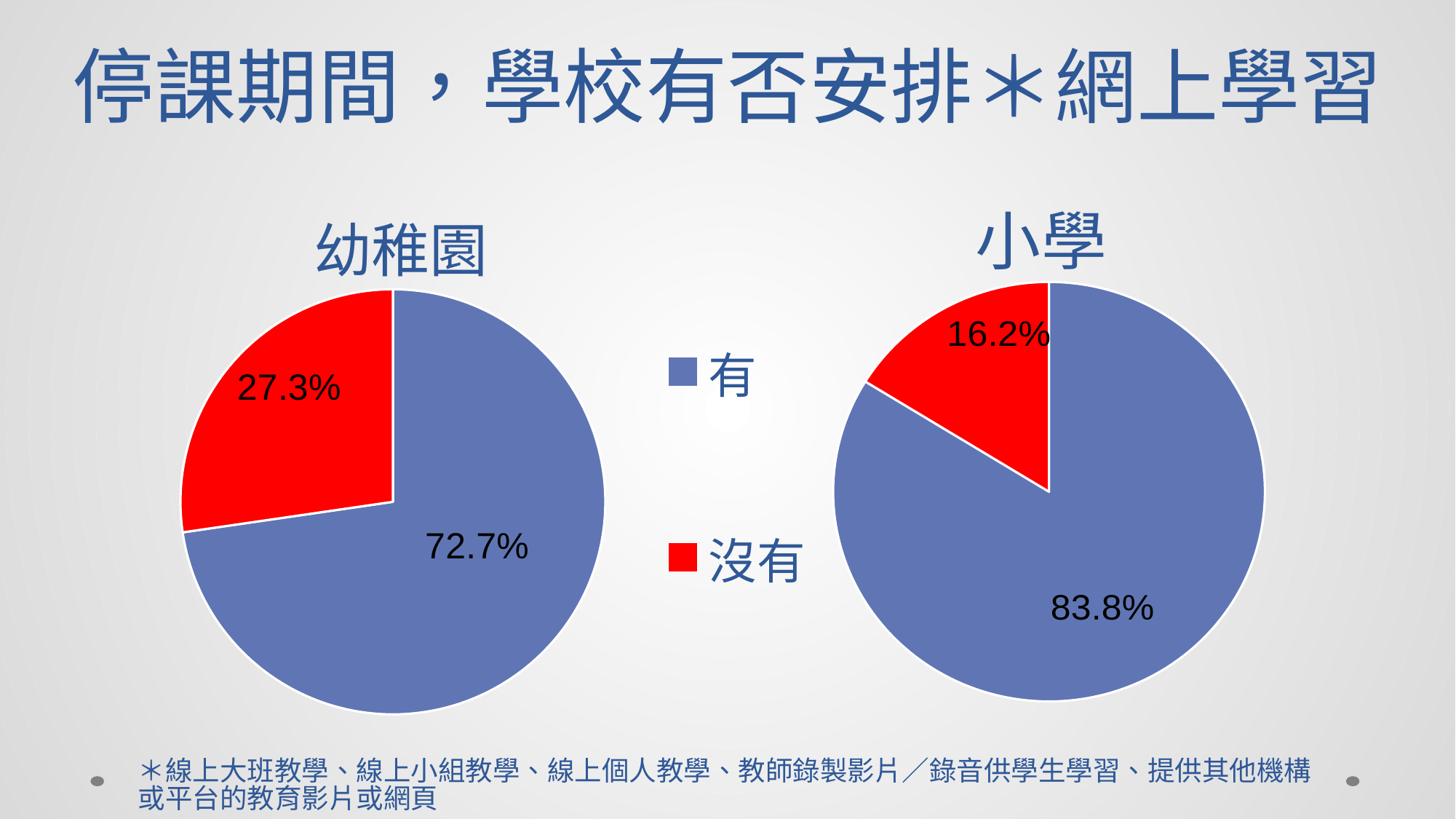

# 停課期間，學校有否安排＊網上學習

### Chart: 小學

| Category |  |
|---|---|
| 有 | 0.838 |
| 沒有 | 0.162 |

### Chart: 幼稚園

| Category |  |
|---|---|
| 有 | 0.727 |
| 沒有 | 0.273 |

### Chart

| Category |
|---|
＊線上大班教學、線上小組教學、線上個人教學、教師錄製影片／錄音供學生學習、提供其他機構或平台的教育影片或網頁